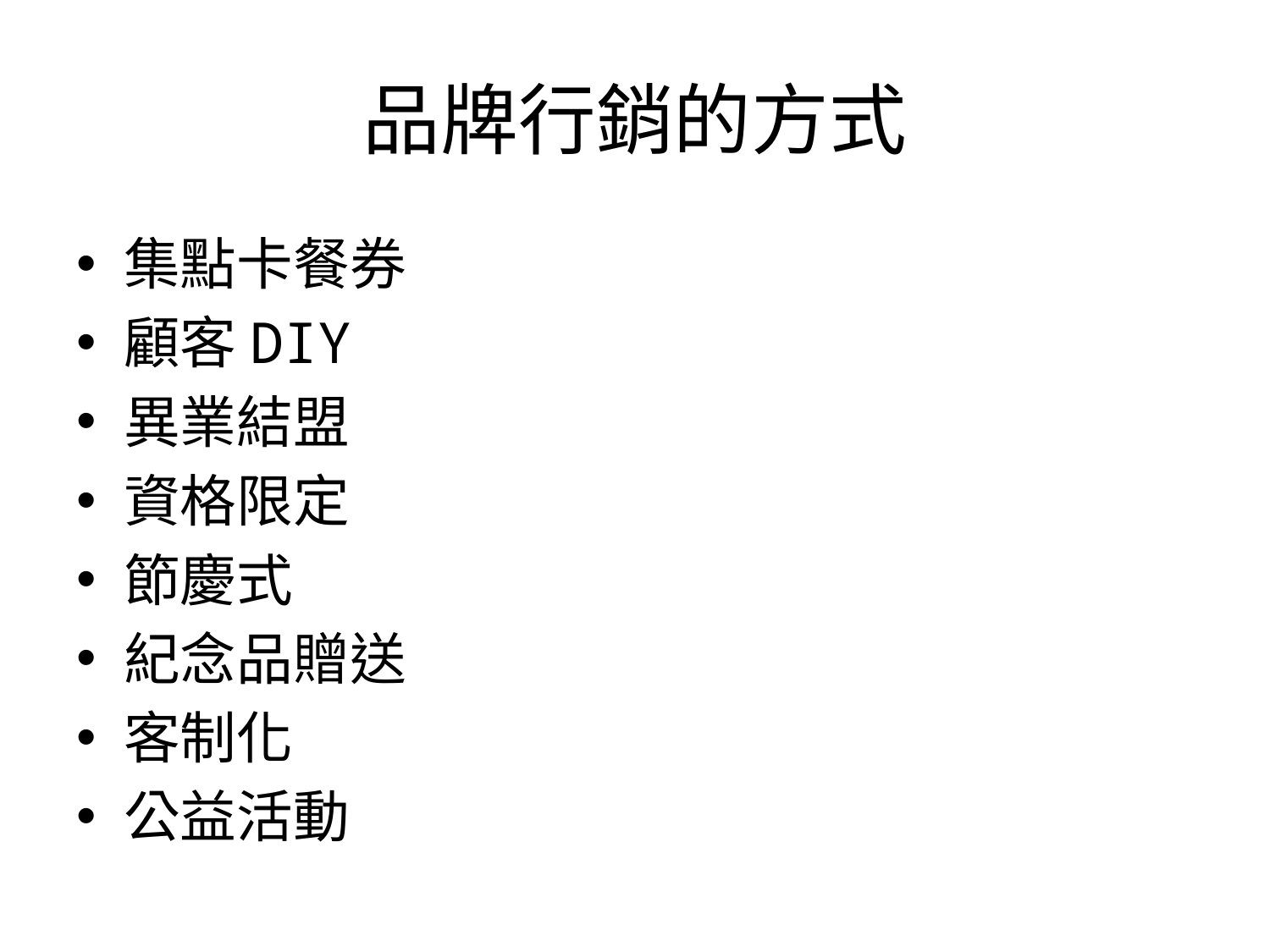

# 品牌行銷的方式
集點卡餐券
顧客DIY
異業結盟
資格限定
節慶式
紀念品贈送
客制化
公益活動